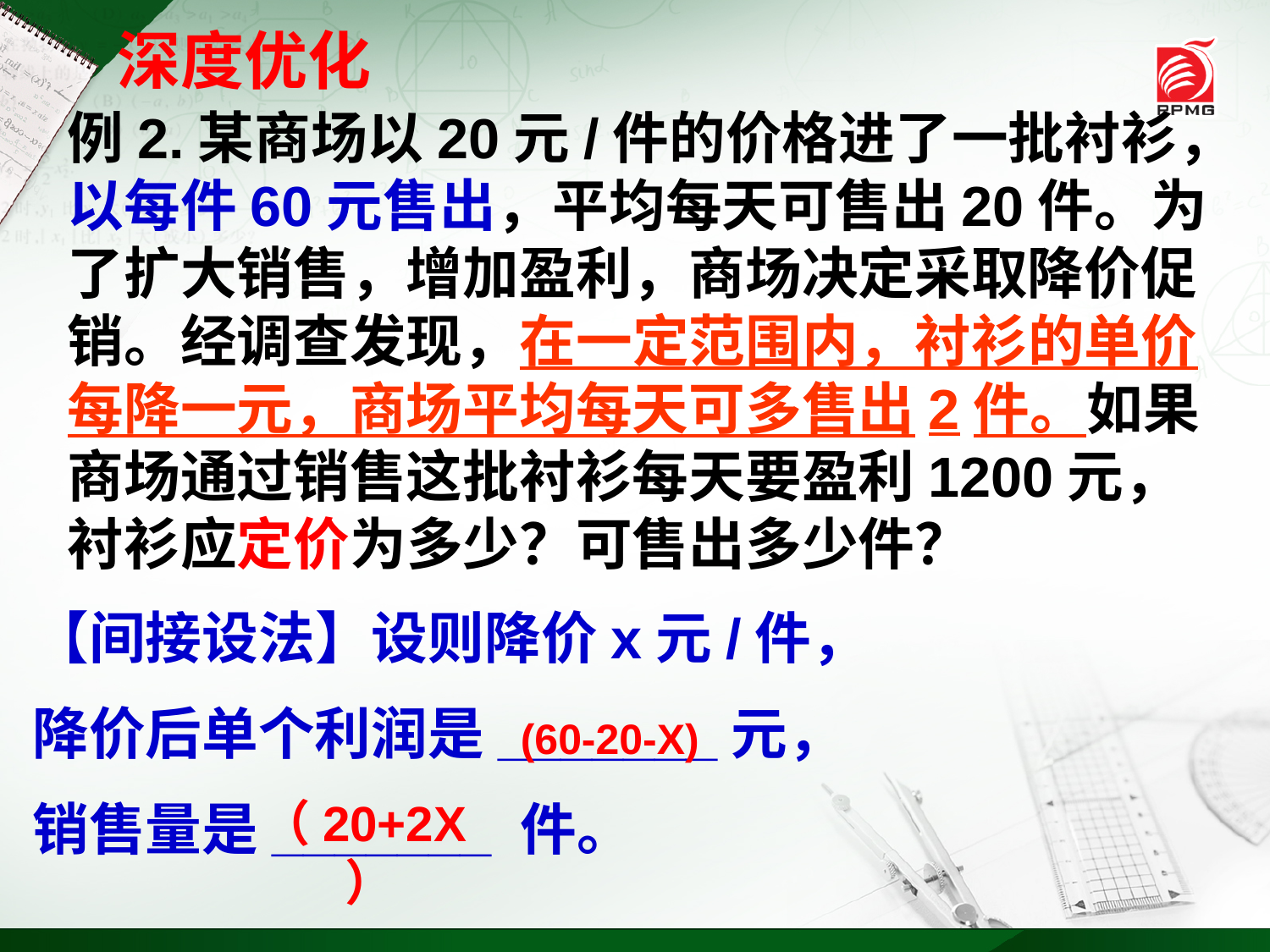

深度优化
例2.某商场以20元/件的价格进了一批衬衫，以每件60元售出，平均每天可售出20件。为了扩大销售，增加盈利，商场决定采取降价促销。经调查发现，在一定范围内，衬衫的单价每降一元，商场平均每天可多售出2件。如果商场通过销售这批衬衫每天要盈利1200元，衬衫应定价为多少？可售出多少件？
【间接设法】设则降价x元/件，
降价后单个利润是_______元，
销售量是_______ 件。
(60-20-X)
（20+2X）